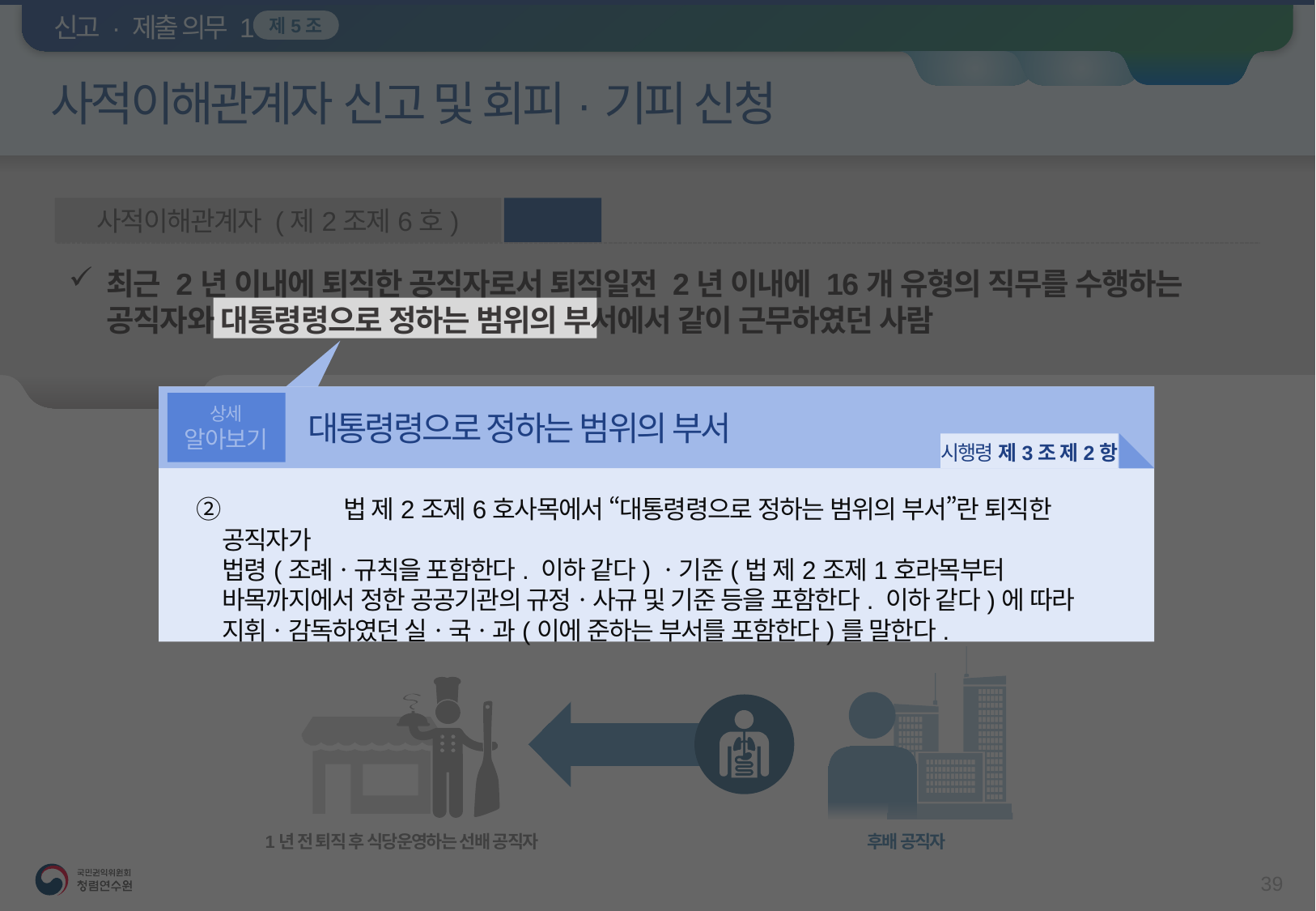

신고 · 제출 의무 1
제5조
개요

조치

예시

사적이해관계자 신고 및 회피·기피 신청

사적이해관계자 (제2조제6호)
사목
최근 2년 이내에 퇴직한 공직자로서 퇴직일전 2년 이내에 16개 유형의 직무를 수행하는
공직자와 대통령령으로 정하는 범위의 부서에서 같이 근무하였던 사람

상세
알아보기
대통령령으로 정하는 범위의 부서
시행령 제3조 제2항

② 	법 제2조제6호사목에서 “대통령령으로 정하는 범위의 부서”란 퇴직한 공직자가
법령(조례ㆍ규칙을 포함한다. 이하 같다)ㆍ기준(법 제2조제1호라목부터 바목까지에서 정한 공공기관의 규정ㆍ사규 및 기준 등을 포함한다. 이하 같다)에 따라 지휘ㆍ감독하였던 실ㆍ국ㆍ과(이에 준하는 부서를 포함한다)를 말한다.
예    시

퇴직선배가 직무관련자이면서 사적이해관계자
○○구청 ○○부서에서 같이 근무하다 1년 전에 퇴직한
선배 공직자가 운영하는 식당에 대해 해당 공직자가 위생 단속업무를 수행하는 경우

위생 단속 업무
후배 공직자
1년 전 퇴직 후 식당운영하는 선배 공직자
39